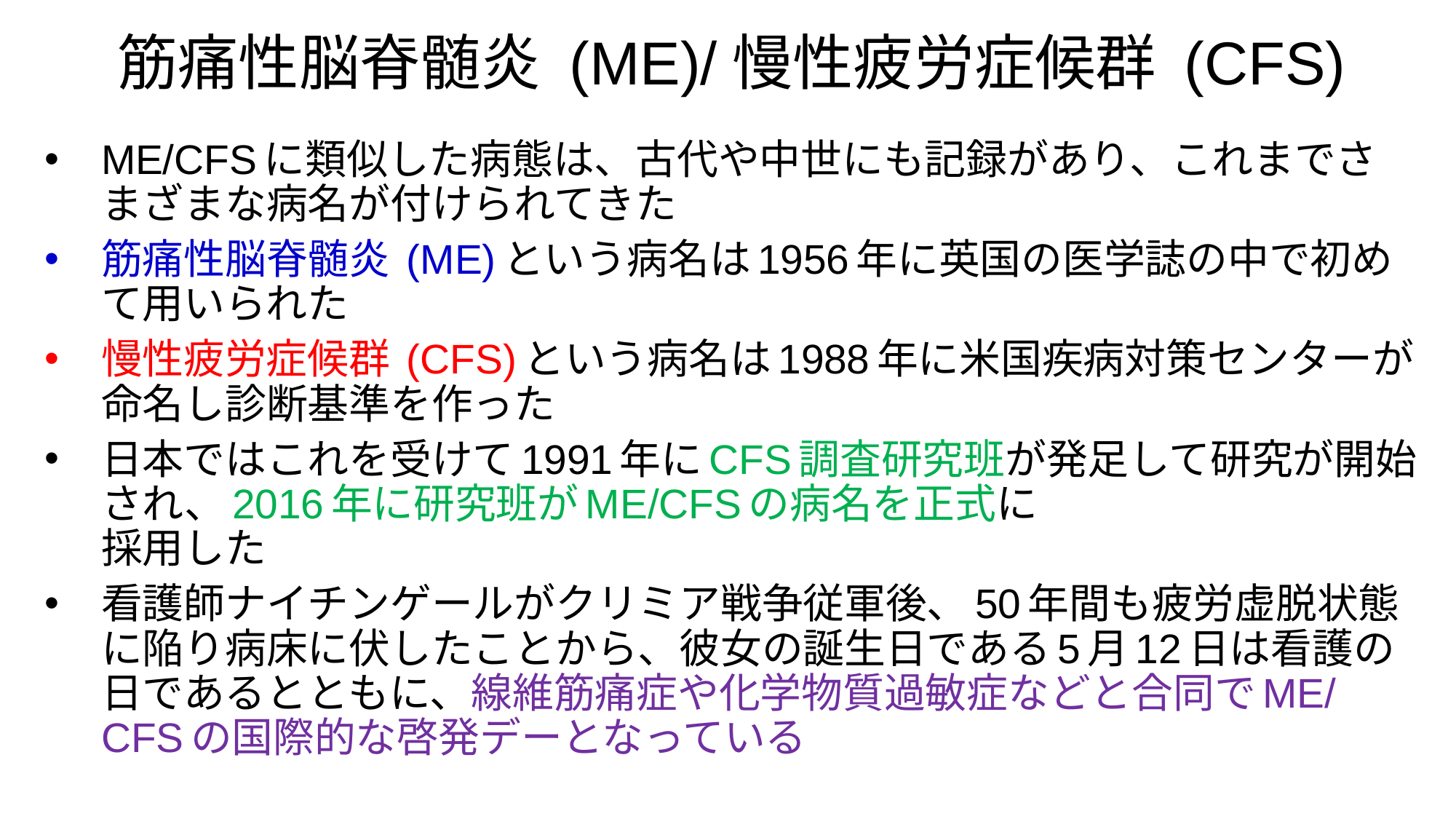

# 筋痛性脳脊髄炎 (ME)/慢性疲労症候群 (CFS)
ME/CFSに類似した病態は、古代や中世にも記録があり、これまでさまざまな病名が付けられてきた
筋痛性脳脊髄炎 (ME)という病名は1956年に英国の医学誌の中で初めて用いられた
慢性疲労症候群 (CFS)という病名は1988年に米国疾病対策センターが命名し診断基準を作った
日本ではこれを受けて1991年にCFS調査研究班が発足して研究が開始され、2016年に研究班がME/CFSの病名を正式に
採用した
看護師ナイチンゲールがクリミア戦争従軍後、50年間も疲労虚脱状態に陥り病床に伏したことから、彼女の誕生日である5月12日は看護の日であるとともに、線維筋痛症や化学物質過敏症などと合同でME/CFSの国際的な啓発デーとなっている